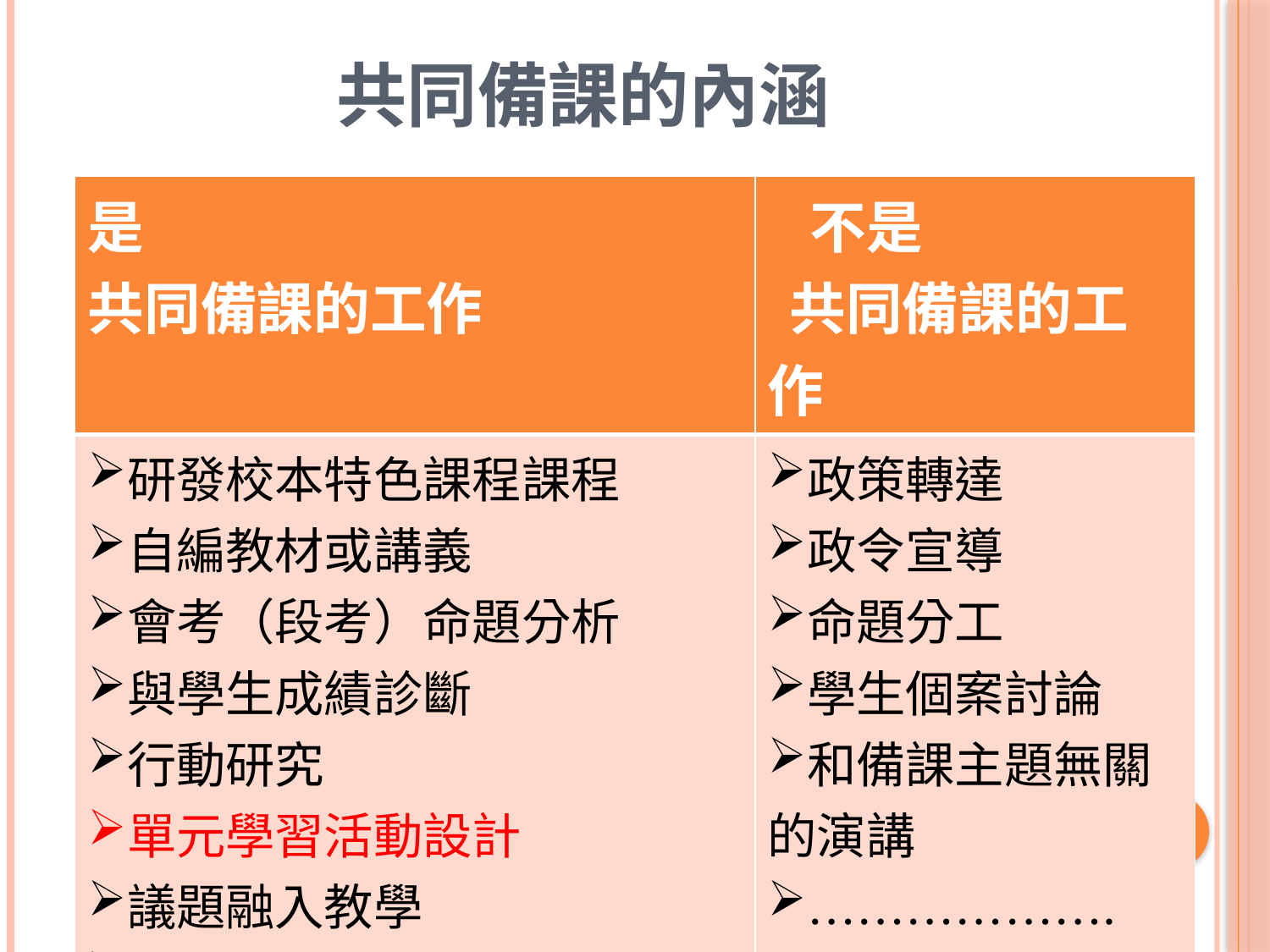

# 共同備課的內涵

| 是 共同備課的工作 | 不是 共同備課的工作 |
| --- | --- |
| 研發校本特色課程課程 自編教材或講義 會考（段考）命題分析 與學生成績診斷 行動研究 單元學習活動設計 議題融入教學 專題演講 ………………………. | 政策轉達 政令宣導 命題分工 學生個案討論 和備課主題無關的演講 ………………. |
5